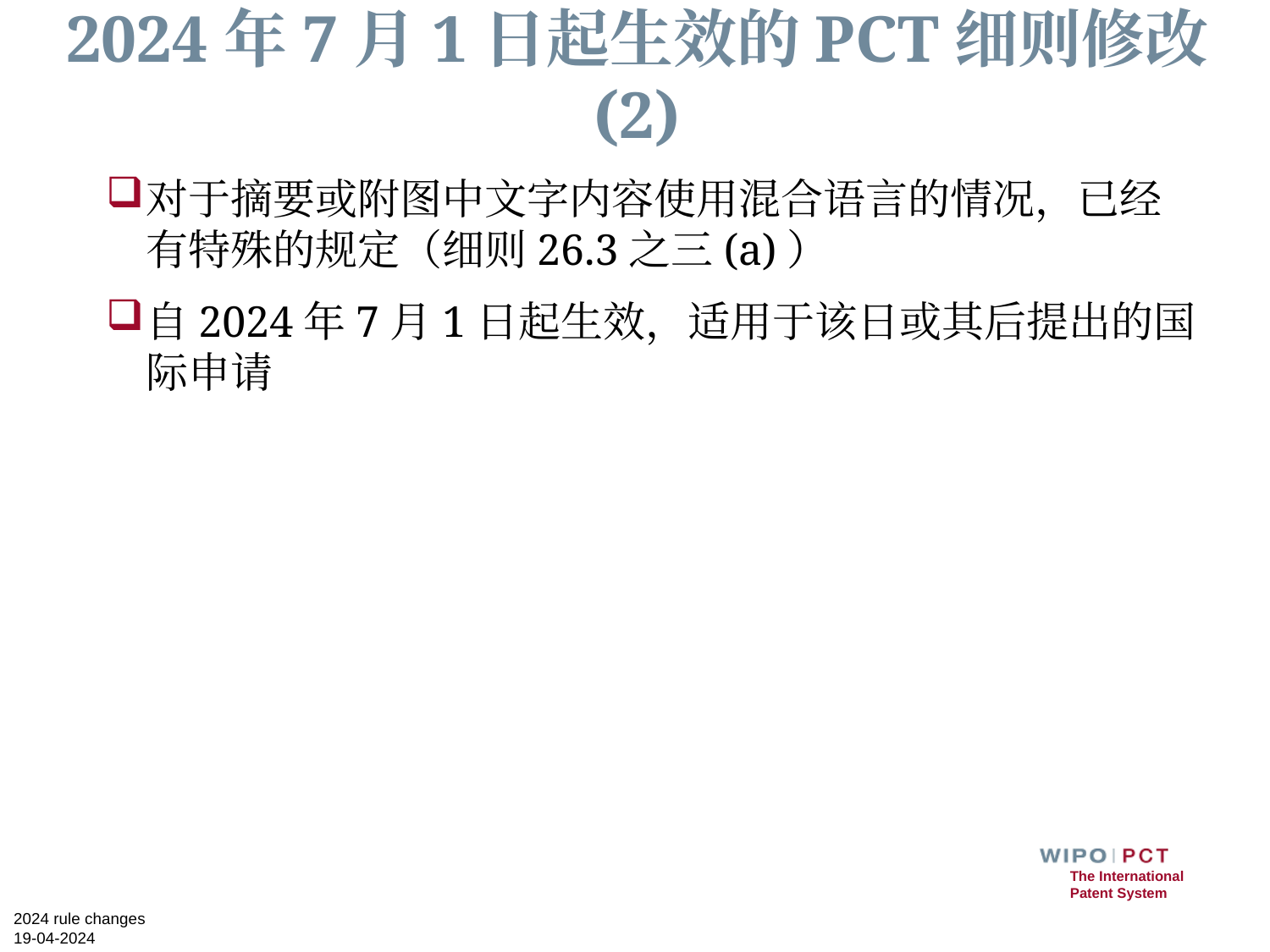

# 2024年7月1日起生效的PCT细则修改 (2)
对于摘要或附图中文字内容使用混合语言的情况，已经有特殊的规定（细则26.3之三(a)）
自2024年7月1日起生效，适用于该日或其后提出的国际申请